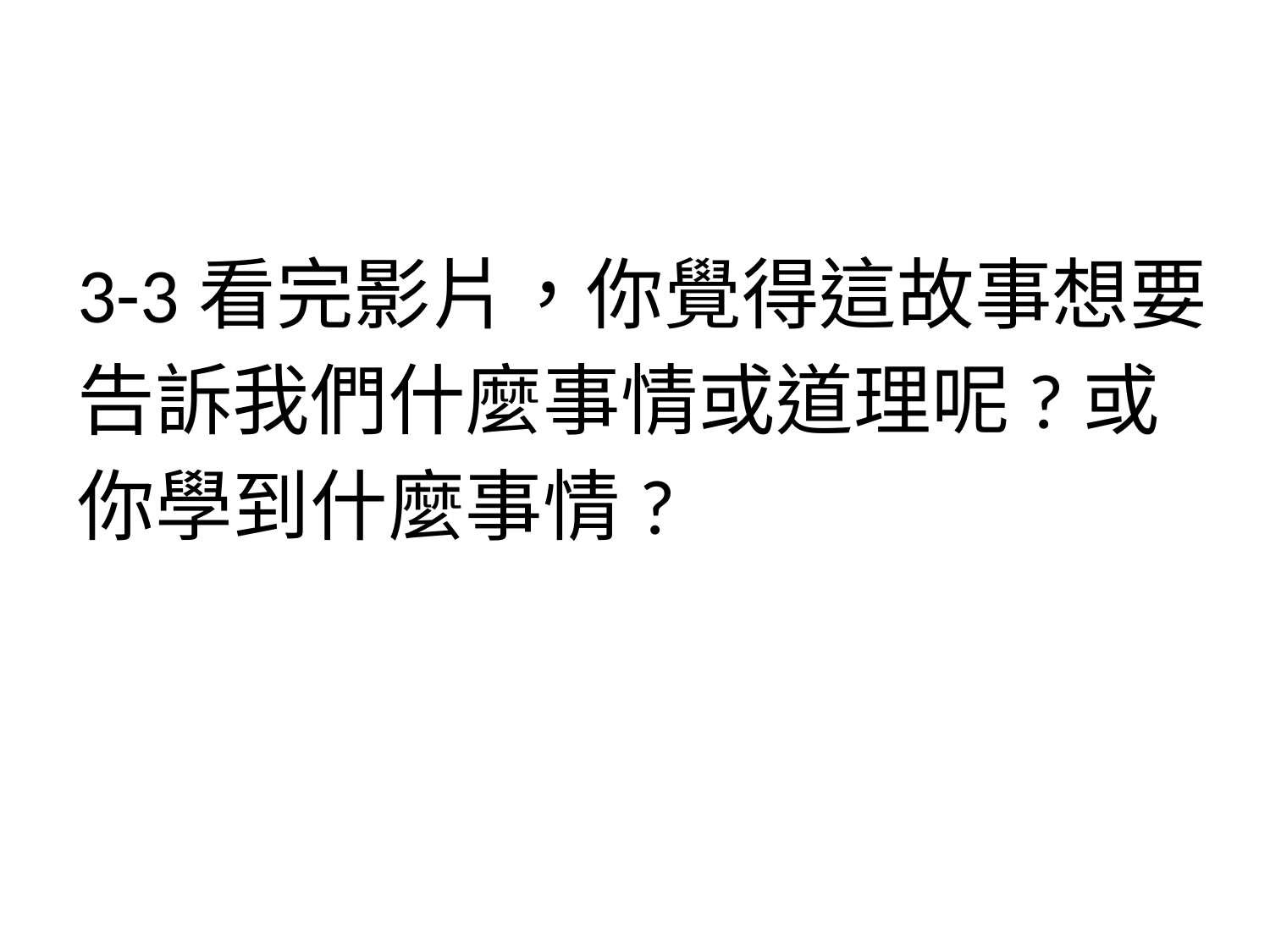

3-3看完影片，你覺得這故事想要告訴我們什麼事情或道理呢?或你學到什麼事情?